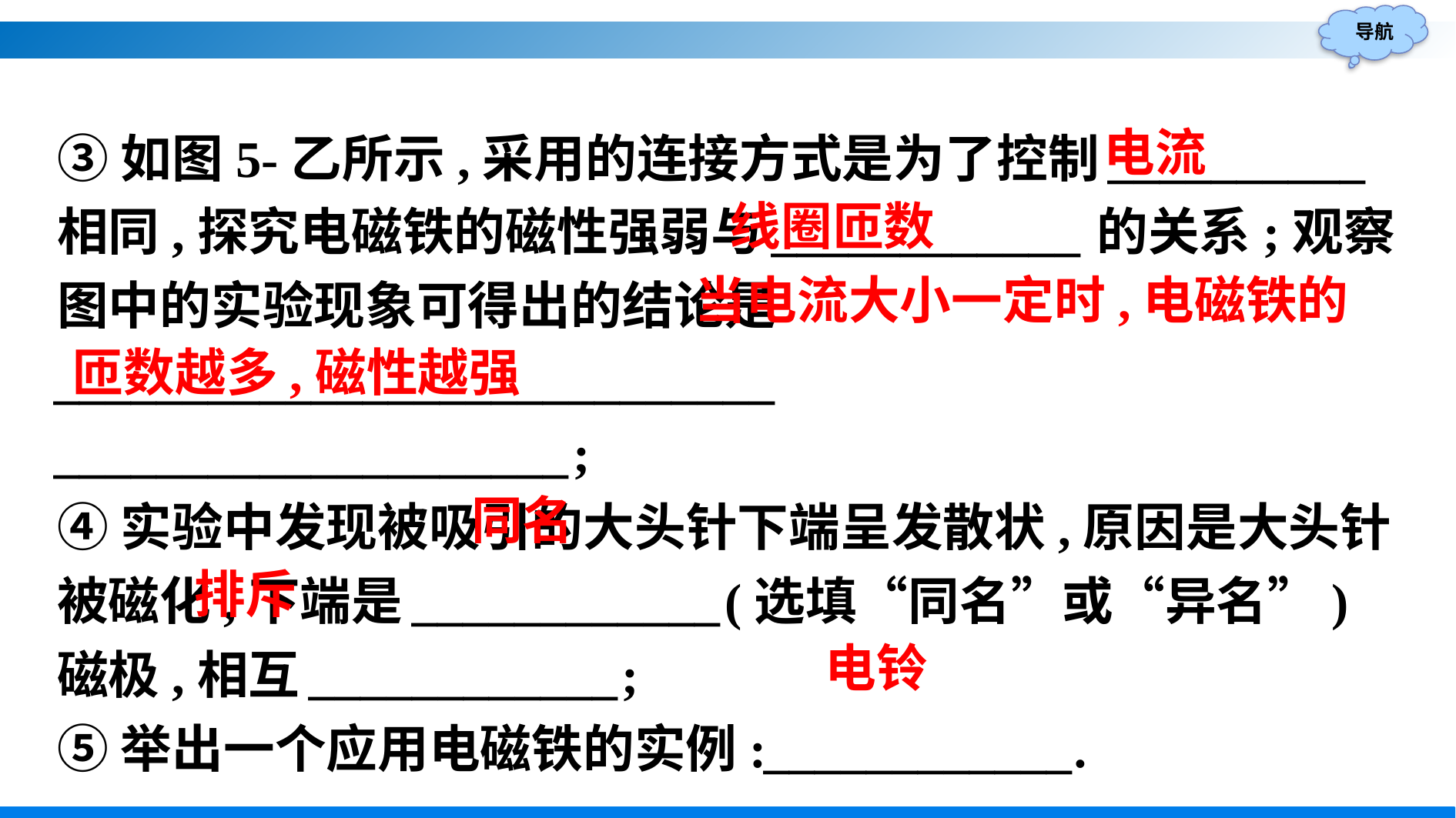

③如图5-乙所示,采用的连接方式是为了控制__________相同,探究电磁铁的磁性强弱与____________的关系;观察图中的实验现象可得出的结论是____________________________
____________________;
④实验中发现被吸引的大头针下端呈发散状,原因是大头针被磁化,下端是____________(选填“同名”或“异名”)磁极,相互____________;
⑤举出一个应用电磁铁的实例:____________.
电流
线圈匝数
当电流大小一定时,电磁铁的
匝数越多,磁性越强
同名
排斥
电铃